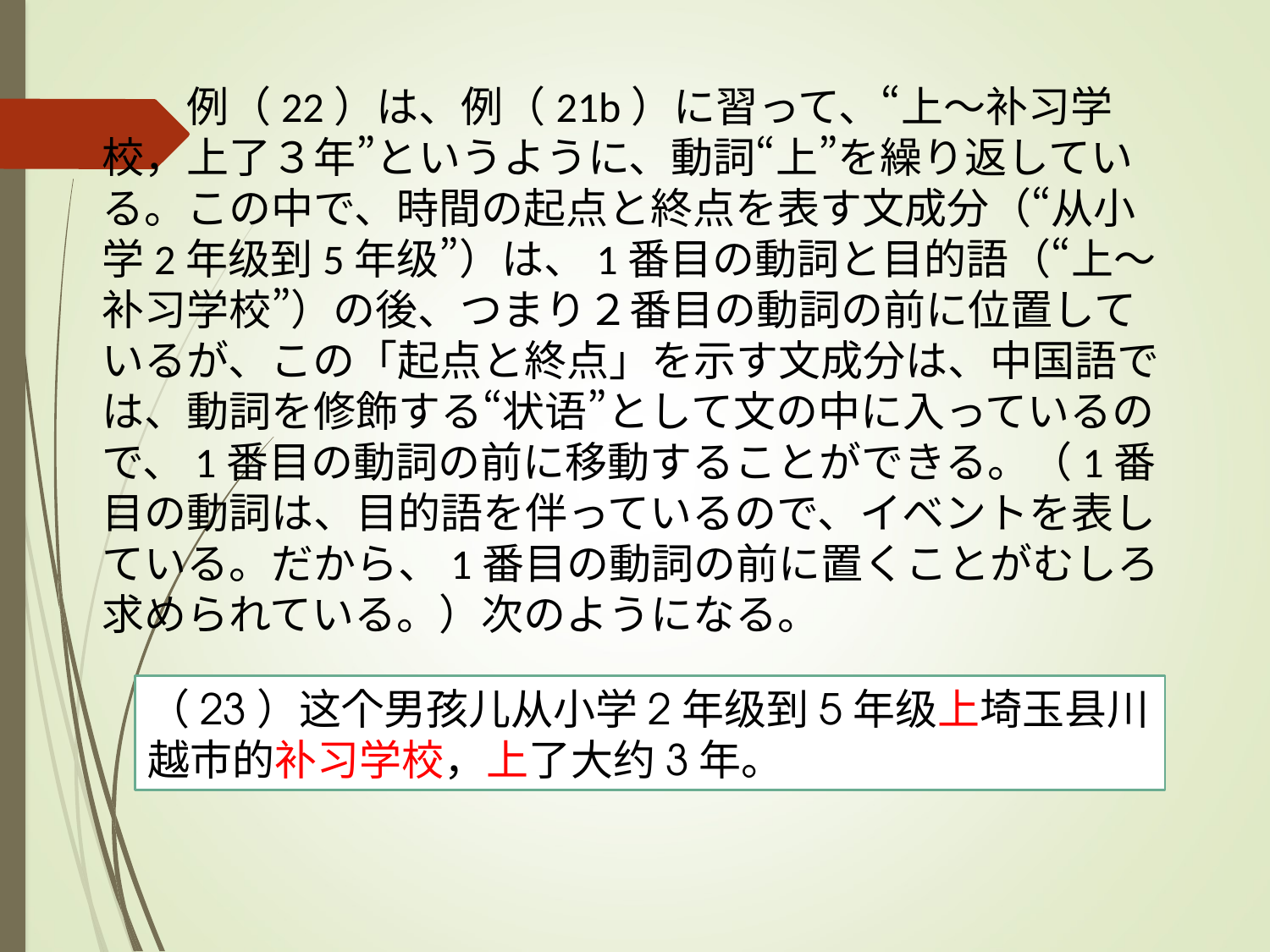

例（22）は、例（21b）に習って、“上～补习学校，上了３年”というように、動詞“上”を繰り返している。この中で、時間の起点と終点を表す文成分（“从小学2年级到5年级”）は、1番目の動詞と目的語（“上～补习学校”）の後、つまり２番目の動詞の前に位置しているが、この「起点と終点」を示す文成分は、中国語では、動詞を修飾する“状语”として文の中に入っているので、1番目の動詞の前に移動することができる。（1番目の動詞は、目的語を伴っているので、イベントを表している。だから、1番目の動詞の前に置くことがむしろ求められている。）次のようになる。
（23）这个男孩儿从小学2年级到5年级上埼玉县川越市的补习学校，上了大约3年。